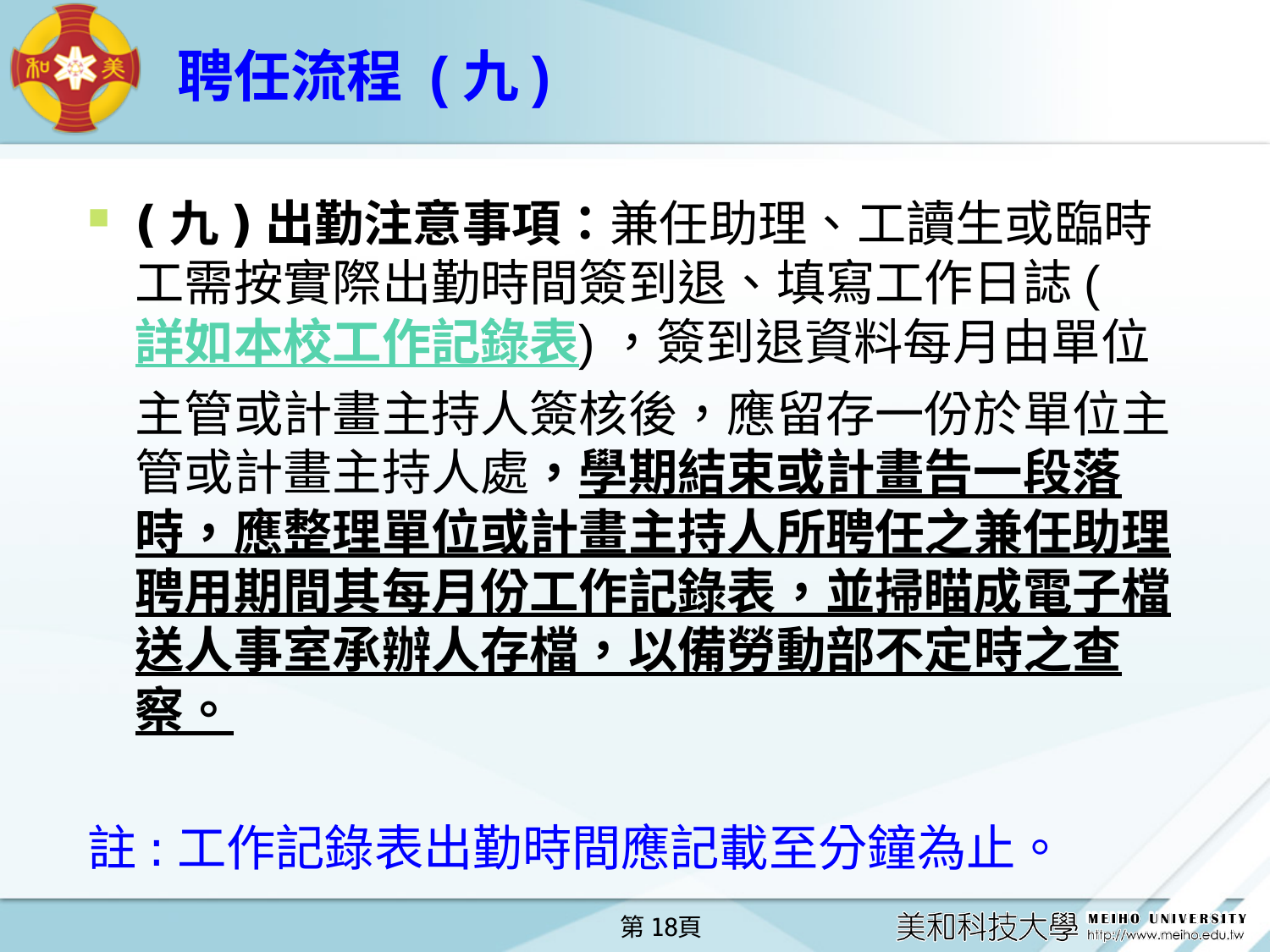

# 聘任流程 (九)
(九)出勤注意事項：兼任助理、工讀生或臨時工需按實際出勤時間簽到退、填寫工作日誌(詳如本校工作記錄表)，簽到退資料每月由單位主管或計畫主持人簽核後，應留存一份於單位主管或計畫主持人處，學期結束或計畫告一段落時，應整理單位或計畫主持人所聘任之兼任助理聘用期間其每月份工作記錄表，並掃瞄成電子檔送人事室承辦人存檔，以備勞動部不定時之查察。

註:工作記錄表出勤時間應記載至分鐘為止。